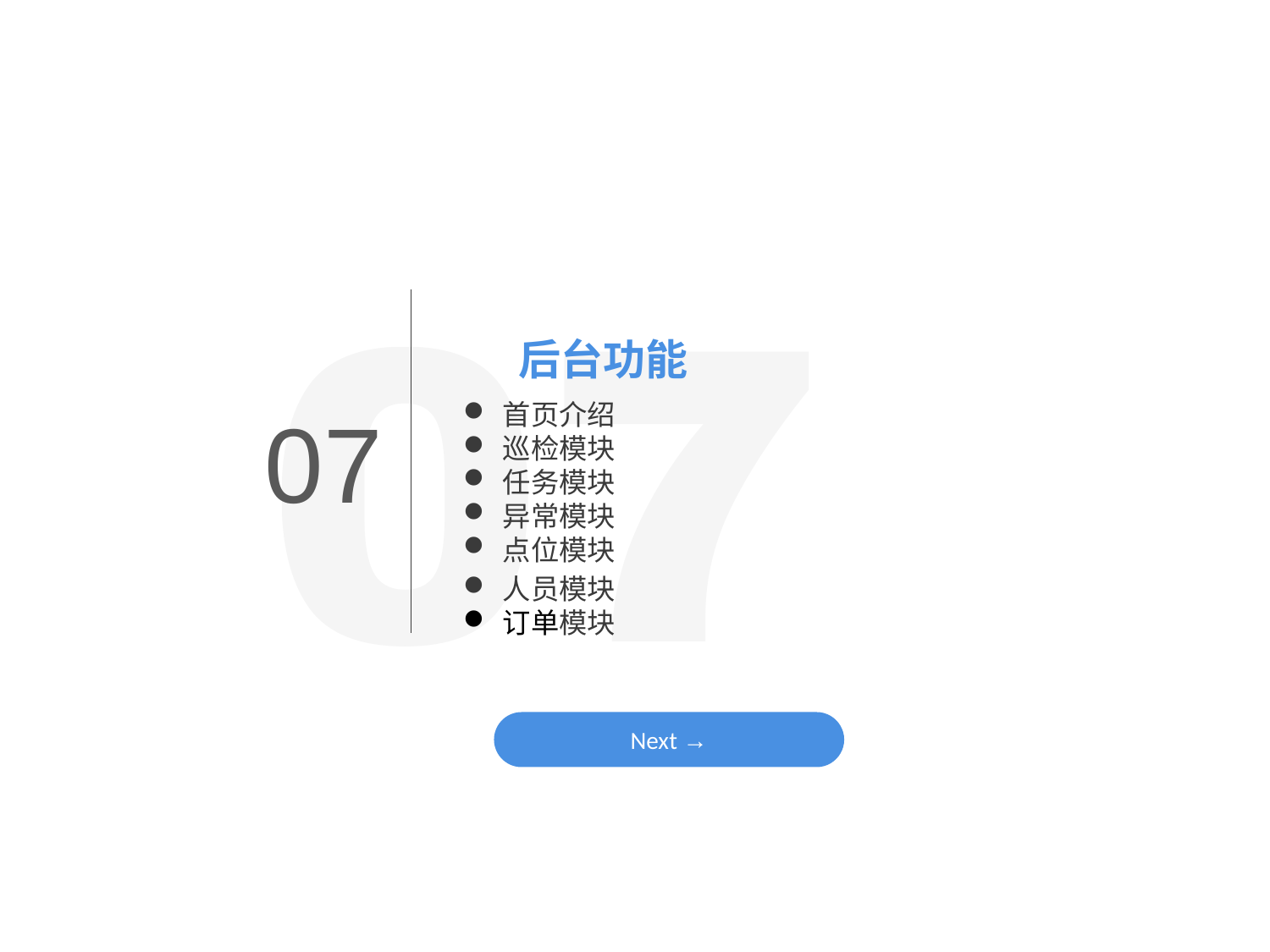

07
后台功能
07
首页介绍
巡检模块
任务模块
异常模块
点位模块

管理员/部长版

人员模块
订单模块
Next →